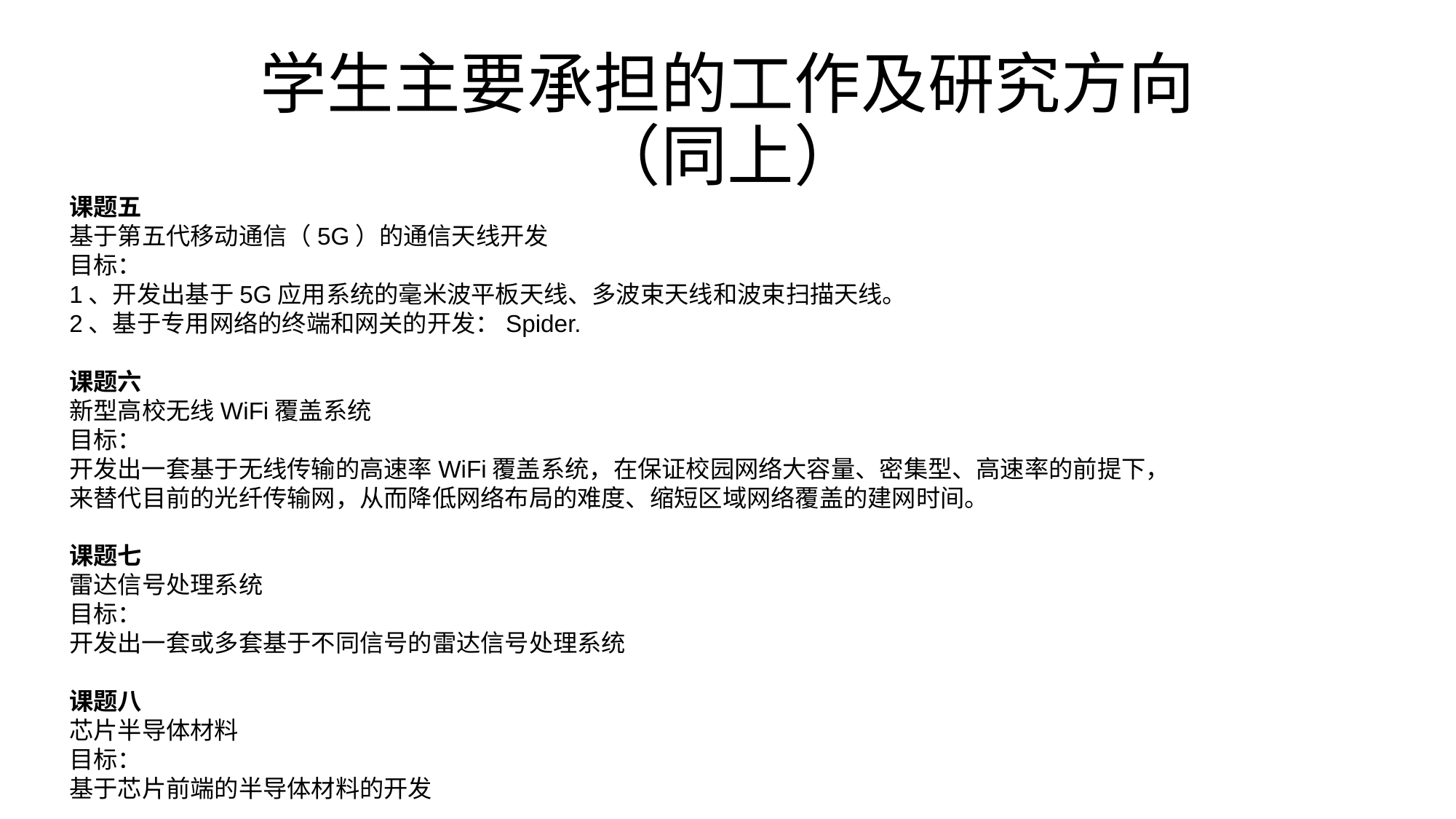

# 学生主要承担的工作及研究方向 （同上）
课题五
基于第五代移动通信（5G）的通信天线开发
目标：
1、开发出基于5G应用系统的毫米波平板天线、多波束天线和波束扫描天线。
2、基于专用网络的终端和网关的开发：Spider.

课题六
新型高校无线WiFi覆盖系统
目标：
开发出一套基于无线传输的高速率WiFi覆盖系统，在保证校园网络大容量、密集型、高速率的前提下，
来替代目前的光纤传输网，从而降低网络布局的难度、缩短区域网络覆盖的建网时间。

课题七
雷达信号处理系统
目标：
开发出一套或多套基于不同信号的雷达信号处理系统

课题八
芯片半导体材料
目标：
基于芯片前端的半导体材料的开发